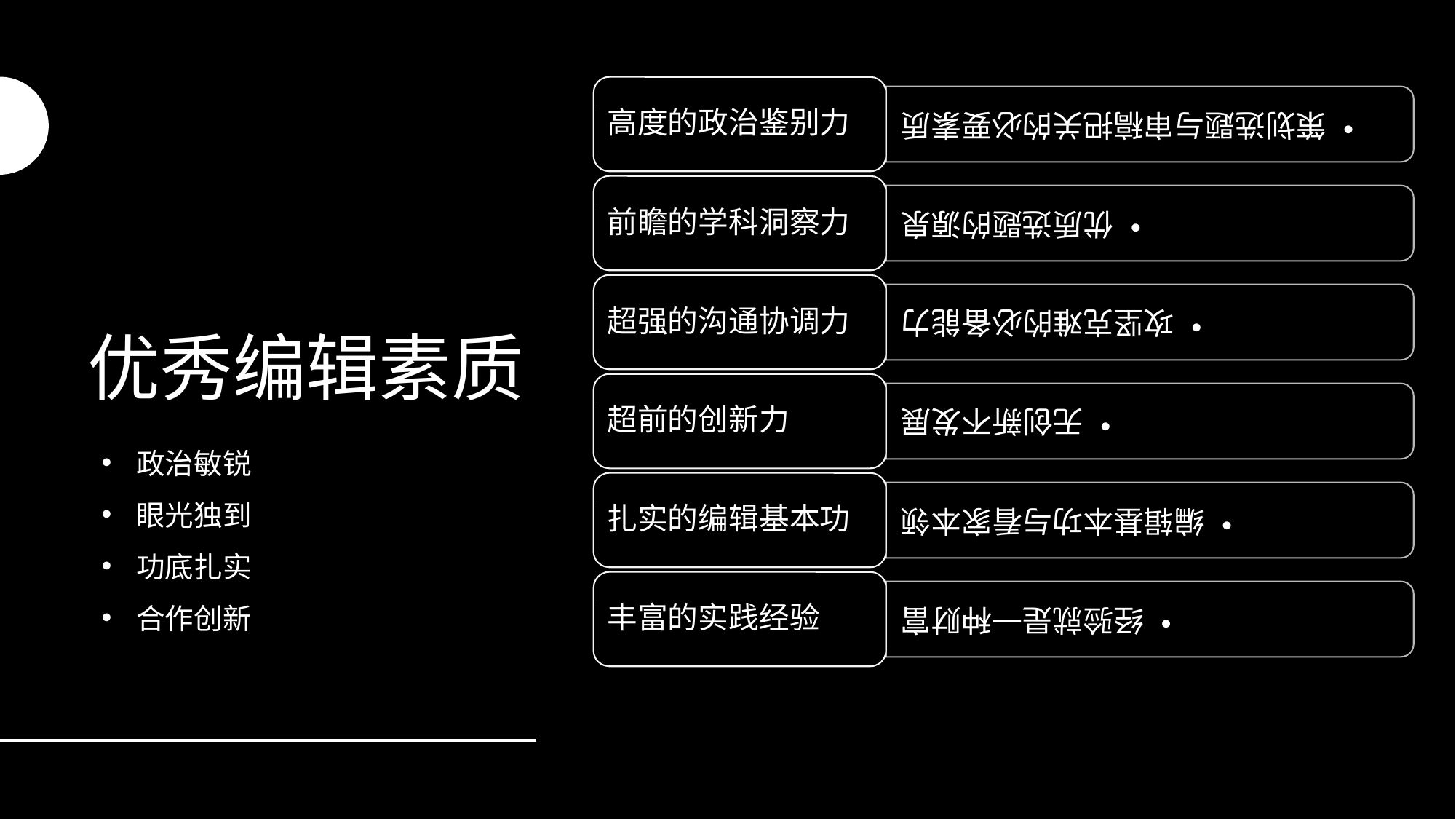

# 优秀编辑素质
策划选题与审稿把关的必要素质
高度的政治鉴别力
优质选题的源泉
前瞻的学科洞察力
攻坚克难的必备能力
超强的沟通协调力
无创新不发展
超前的创新力
编辑基本功与看家本领
扎实的编辑基本功
经验就是一种财富
丰富的实践经验
政治敏锐
眼光独到
功底扎实
合作创新